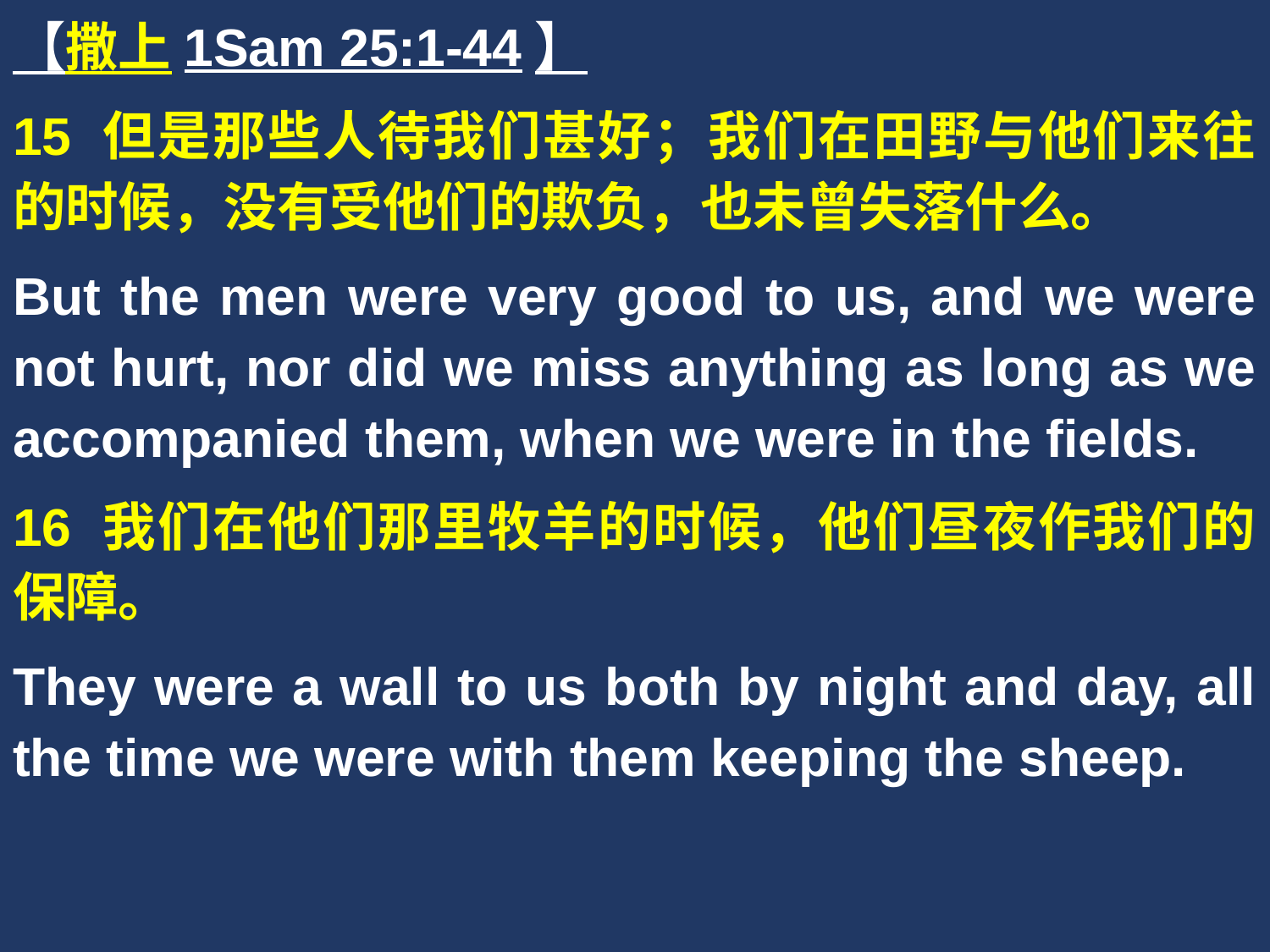

【撒上1Sam 25:1-44】
15 但是那些人待我们甚好；我们在田野与他们来往的时候，没有受他们的欺负，也未曾失落什么。
But the men were very good to us, and we were not hurt, nor did we miss anything as long as we accompanied them, when we were in the fields.
16 我们在他们那里牧羊的时候，他们昼夜作我们的保障。
They were a wall to us both by night and day, all the time we were with them keeping the sheep.